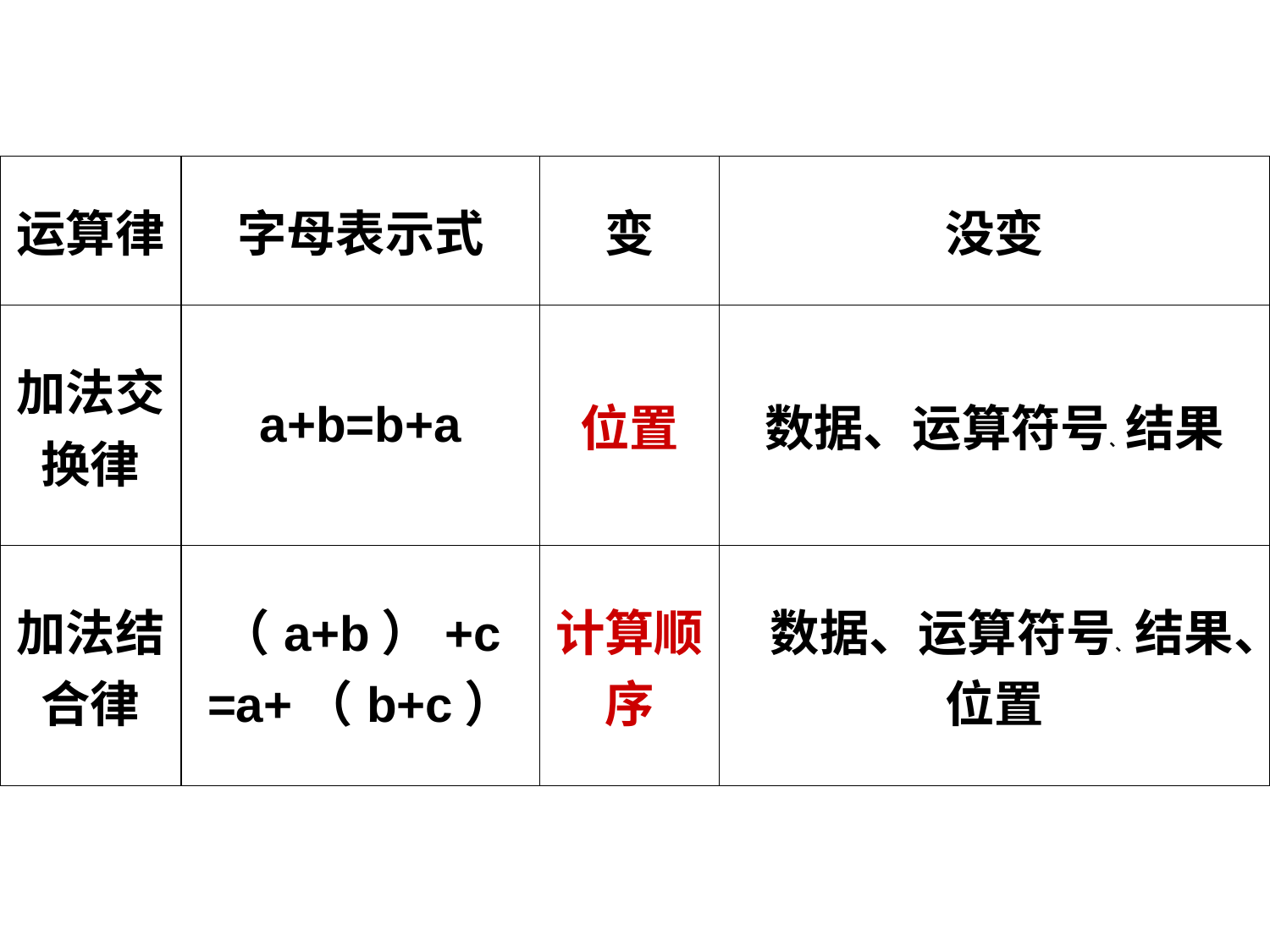

| 运算律 | 字母表示式 | 变 | 没变 |
| --- | --- | --- | --- |
| 加法交换律 | a+b=b+a | 位置 | 数据、运算符号、结果 |
| 加法结合律 | （a+b）+c =a+（b+c） | 计算顺序 | 数据、运算符号、 结果、位置 |